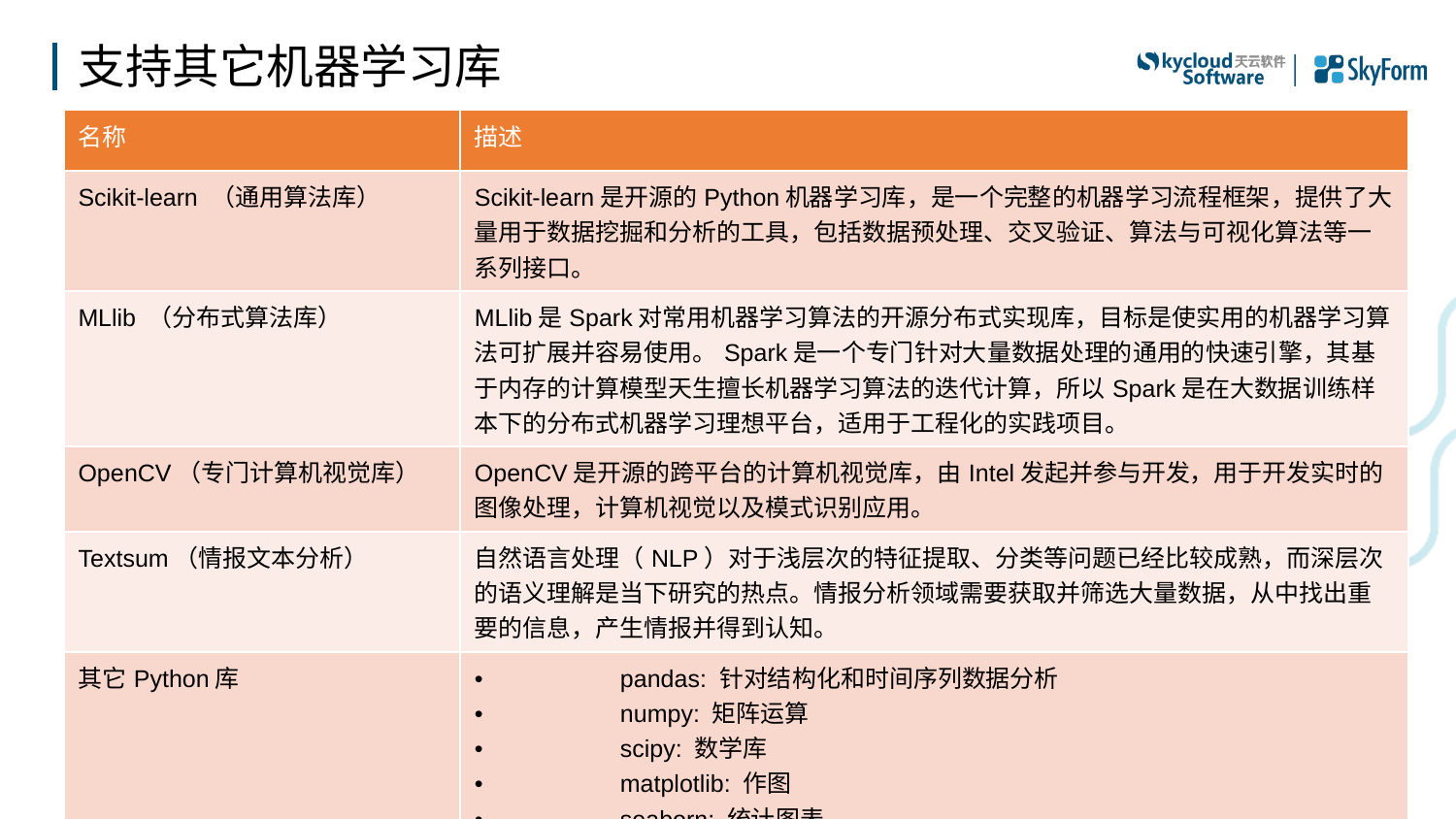

# 支持其它机器学习库
| 名称 | 描述 |
| --- | --- |
| Scikit-learn （通用算法库） | Scikit-learn是开源的Python机器学习库，是一个完整的机器学习流程框架，提供了大量用于数据挖掘和分析的工具，包括数据预处理、交叉验证、算法与可视化算法等一系列接口。 |
| MLlib （分布式算法库） | MLlib是Spark对常用机器学习算法的开源分布式实现库，目标是使实用的机器学习算法可扩展并容易使用。Spark是一个专门针对大量数据处理的通用的快速引擎，其基于内存的计算模型天生擅长机器学习算法的迭代计算，所以Spark是在大数据训练样本下的分布式机器学习理想平台，适用于工程化的实践项目。 |
| OpenCV（专门计算机视觉库） | OpenCV是开源的跨平台的计算机视觉库，由Intel发起并参与开发，用于开发实时的图像处理，计算机视觉以及模式识别应用。 |
| Textsum（情报文本分析） | 自然语言处理（NLP）对于浅层次的特征提取、分类等问题已经比较成熟，而深层次的语义理解是当下研究的热点。情报分析领域需要获取并筛选大量数据，从中找出重要的信息，产生情报并得到认知。 |
| 其它Python库 | • pandas: 针对结构化和时间序列数据分析 • numpy: 矩阵运算 • scipy: 数学库 • matplotlib: 作图 • seaborn: 统计图表 |
(24)